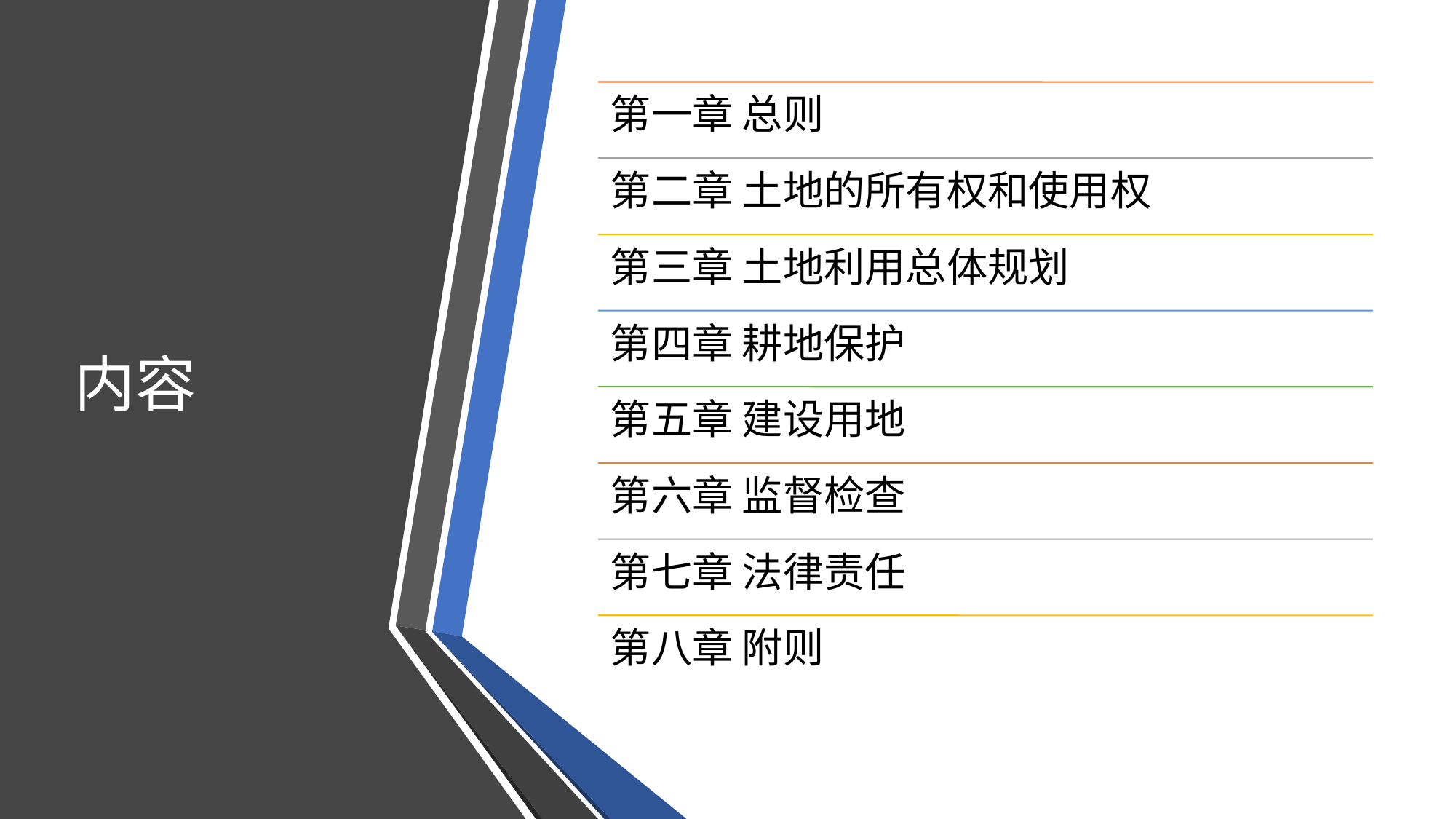

# 内容
第一章 总则
第二章 土地的所有权和使用权
第三章 土地利用总体规划
第四章 耕地保护
第五章 建设用地
第六章 监督检查
第七章 法律责任
第八章 附则